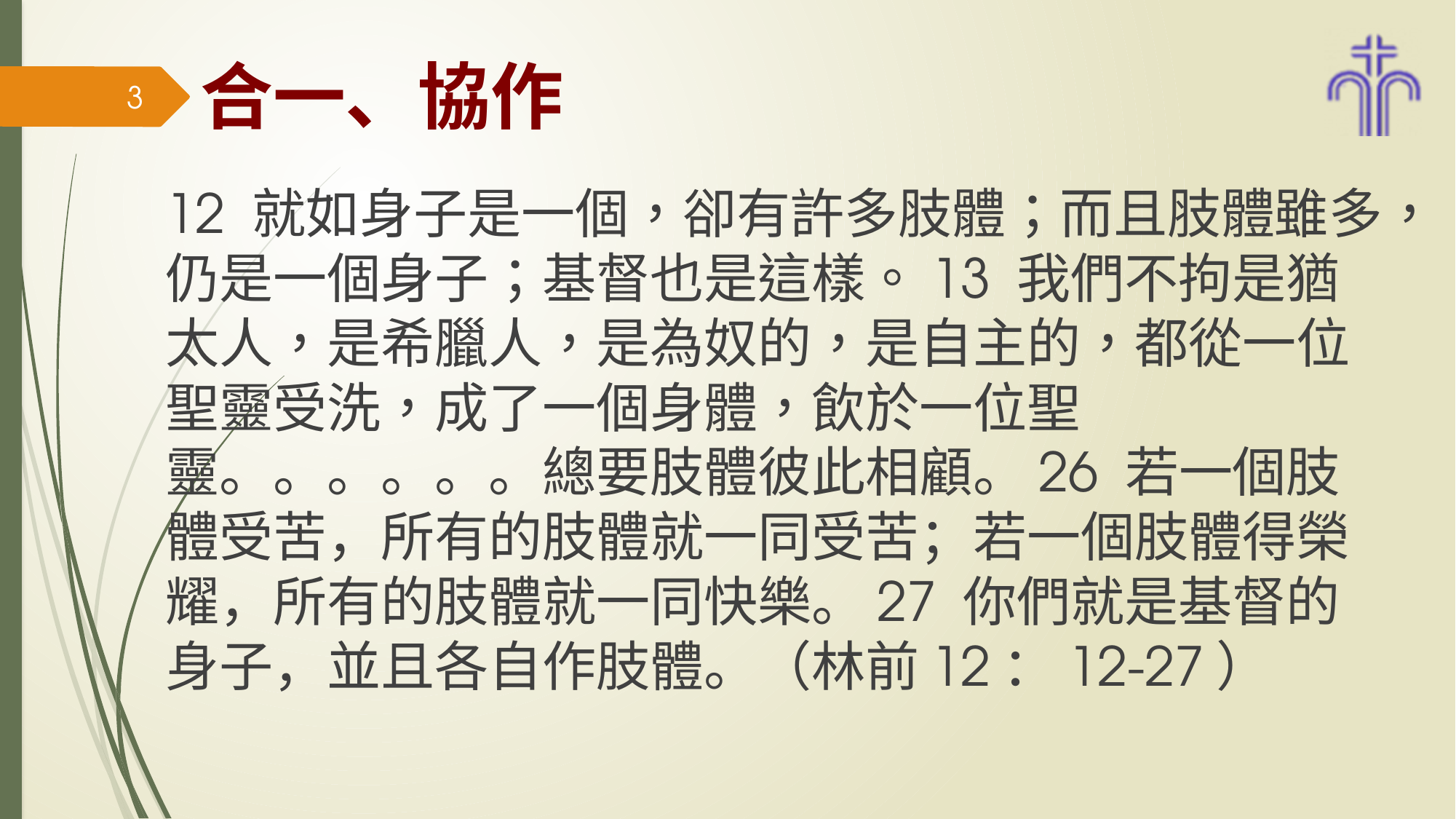

# 合一、協作
3
12 就如身子是一個，卻有許多肢體；而且肢體雖多，仍是一個身子；基督也是這樣。13 我們不拘是猶太人，是希臘人，是為奴的，是自主的，都從一位聖靈受洗，成了一個身體，飲於一位聖靈。。。。。。總要肢體彼此相顧。26 若一個肢體受苦，所有的肢體就一同受苦；若一個肢體得榮耀，所有的肢體就一同快樂。27 你們就是基督的身子，並且各自作肢體。（林前12：12-27）